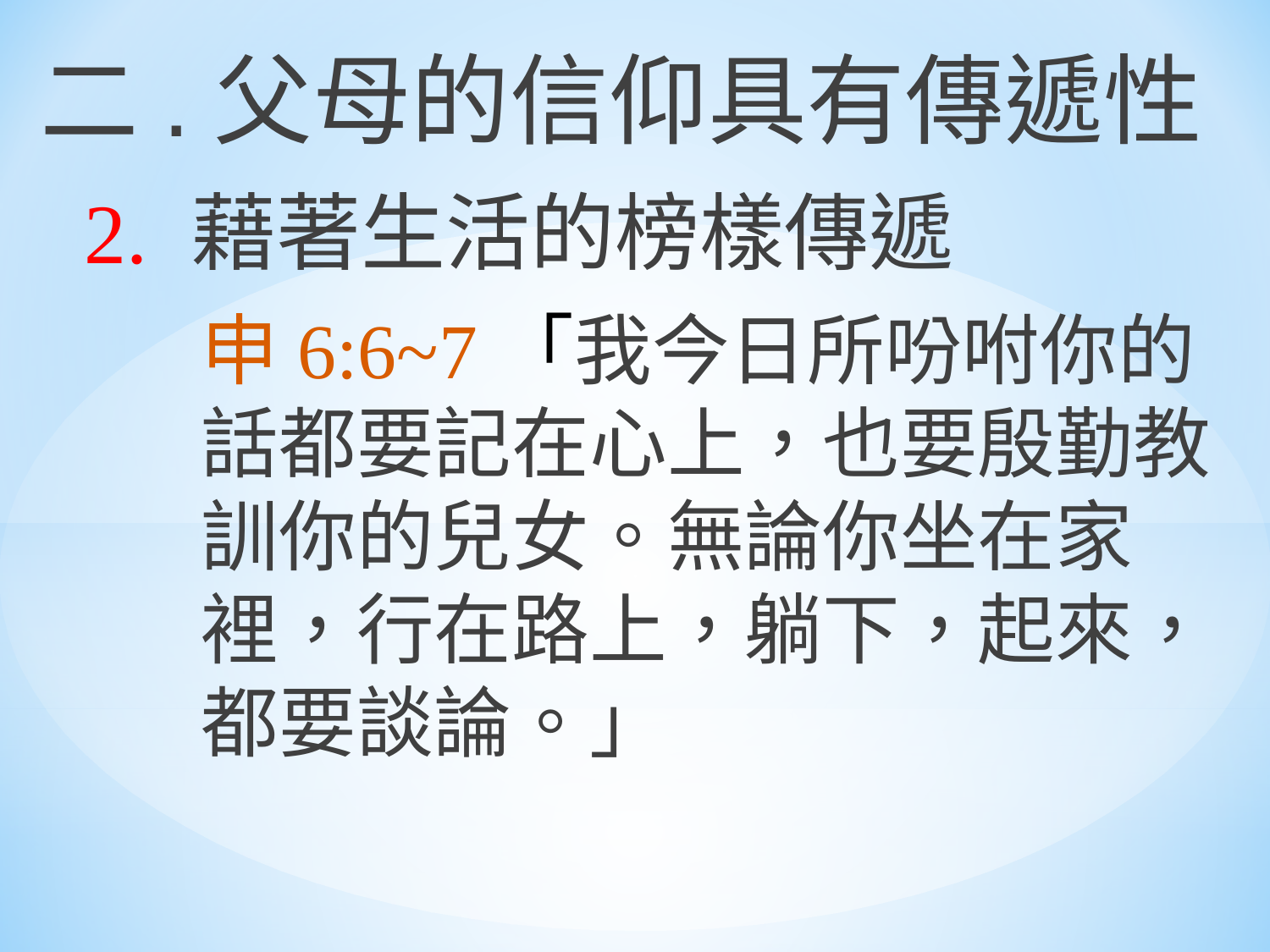

二.父母的信仰具有傳遞性
2. 藉著生活的榜樣傳遞
申6:6~7「我今日所吩咐你的話都要記在心上，也要殷勤教訓你的兒女。無論你坐在家裡，行在路上，躺下，起來，都要談論。」